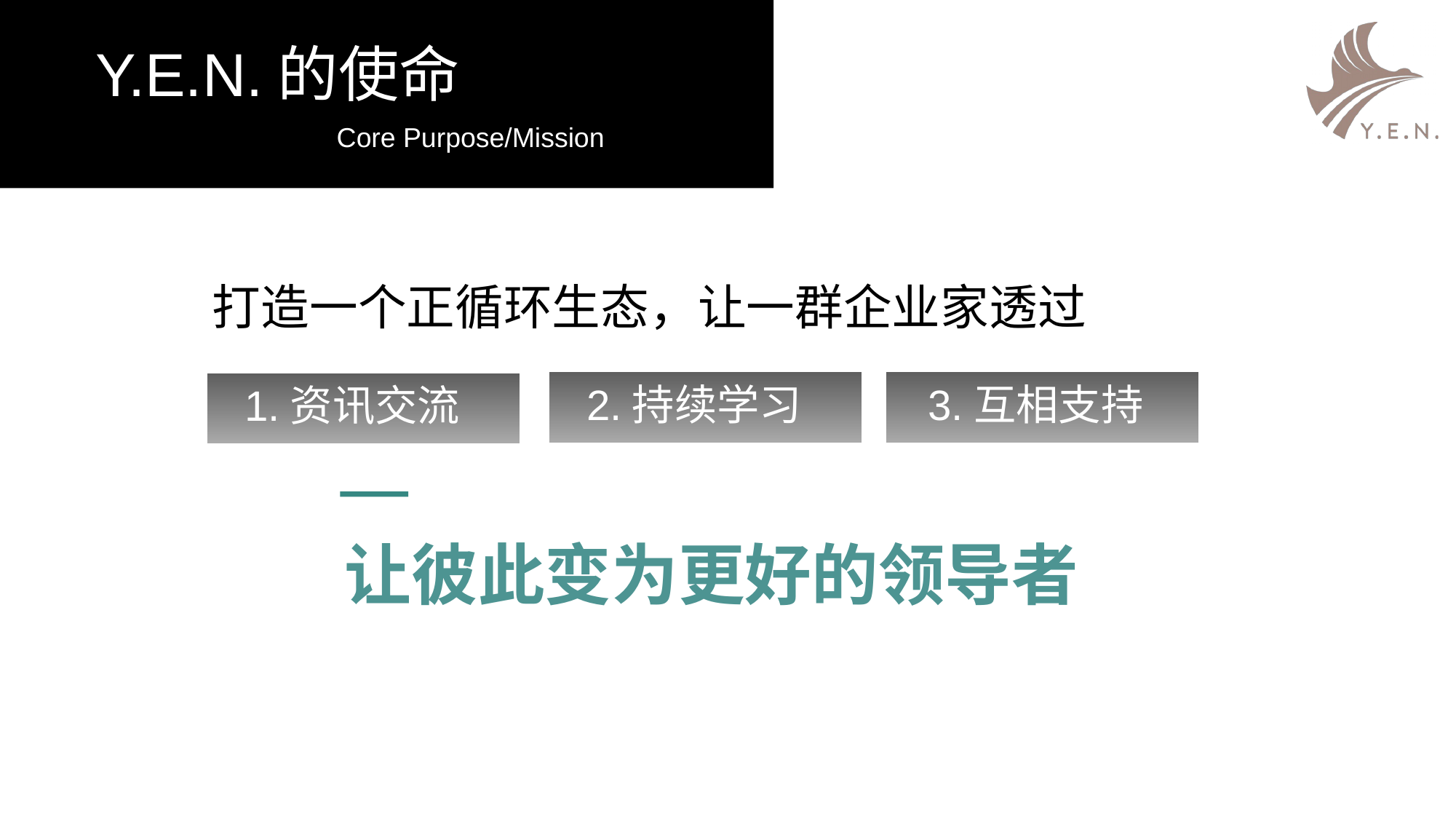

Y.E.N.的使命
Core Purpose/Mission
打造一个正循环生态，让一群企业家透过

2.持续学习

3.互相支持

1.资讯交流

让彼此变为更好的领导者